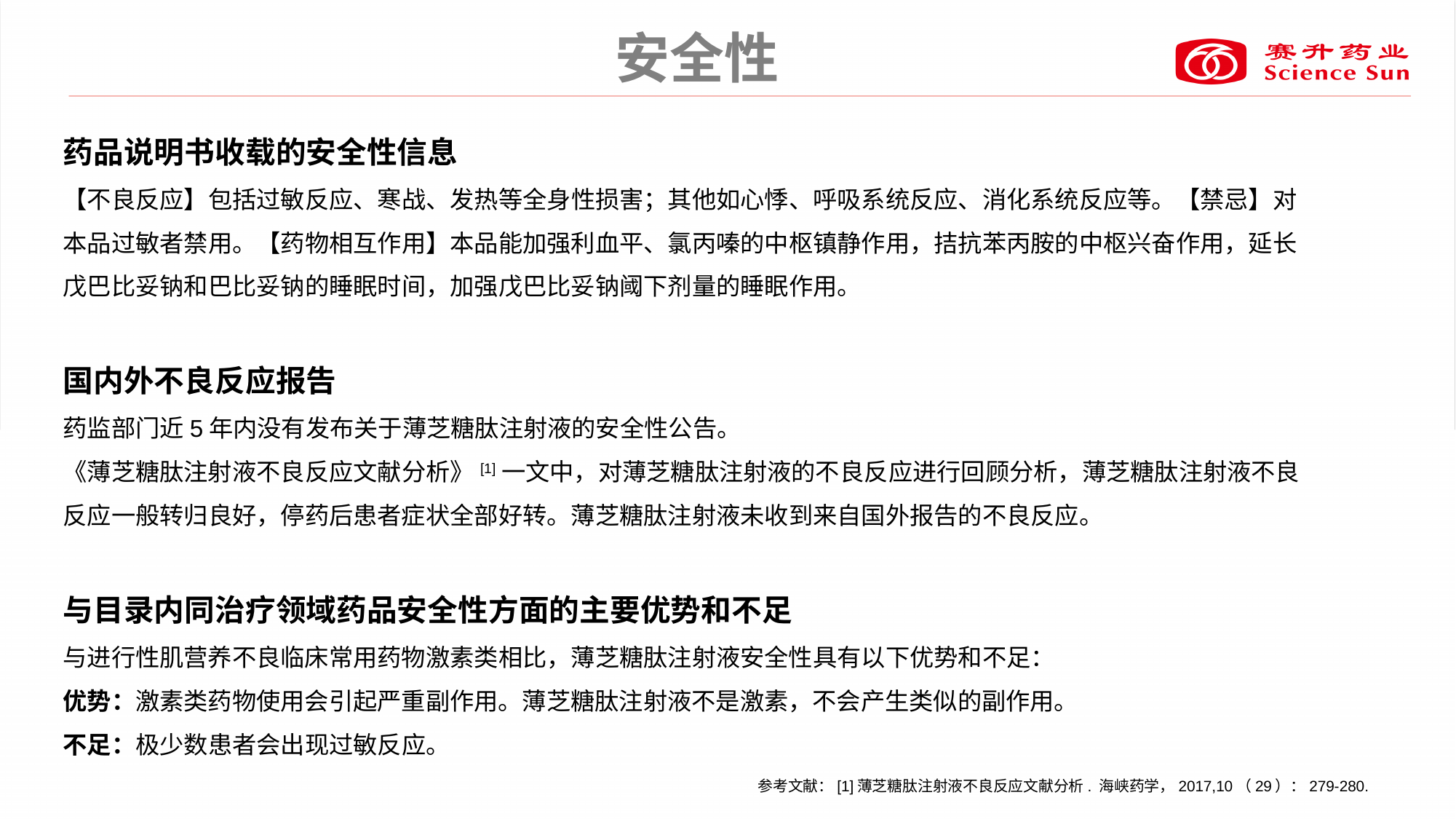

安全性
药品说明书收载的安全性信息
【不良反应】包括过敏反应、寒战、发热等全身性损害；其他如心悸、呼吸系统反应、消化系统反应等。【禁忌】对本品过敏者禁用。【药物相互作用】本品能加强利血平、氯丙嗪的中枢镇静作用，拮抗苯丙胺的中枢兴奋作用，延长戊巴比妥钠和巴比妥钠的睡眠时间，加强戊巴比妥钠阈下剂量的睡眠作用。

国内外不良反应报告
药监部门近5年内没有发布关于薄芝糖肽注射液的安全性公告。
《薄芝糖肽注射液不良反应文献分析》[1]一文中，对薄芝糖肽注射液的不良反应进行回顾分析，薄芝糖肽注射液不良反应一般转归良好，停药后患者症状全部好转。薄芝糖肽注射液未收到来自国外报告的不良反应。

与目录内同治疗领域药品安全性方面的主要优势和不足
与进行性肌营养不良临床常用药物激素类相比，薄芝糖肽注射液安全性具有以下优势和不足：
优势：激素类药物使用会引起严重副作用。薄芝糖肽注射液不是激素，不会产生类似的副作用。
不足：极少数患者会出现过敏反应。
参考文献：[1]薄芝糖肽注射液不良反应文献分析. 海峡药学，2017,10（29）：279-280.